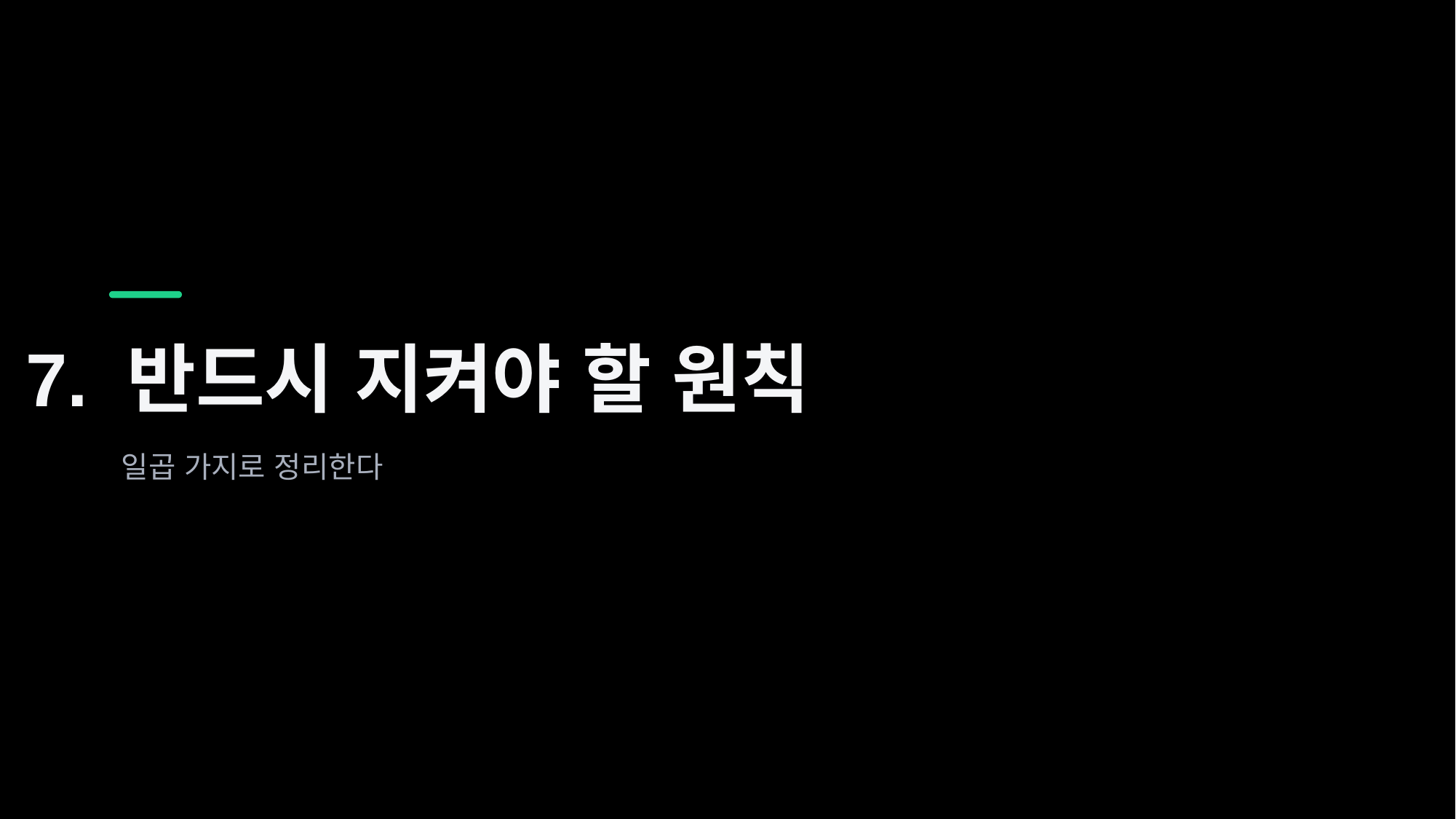

7. 반드시 지켜야 할 원칙
일곱 가지로 정리한다